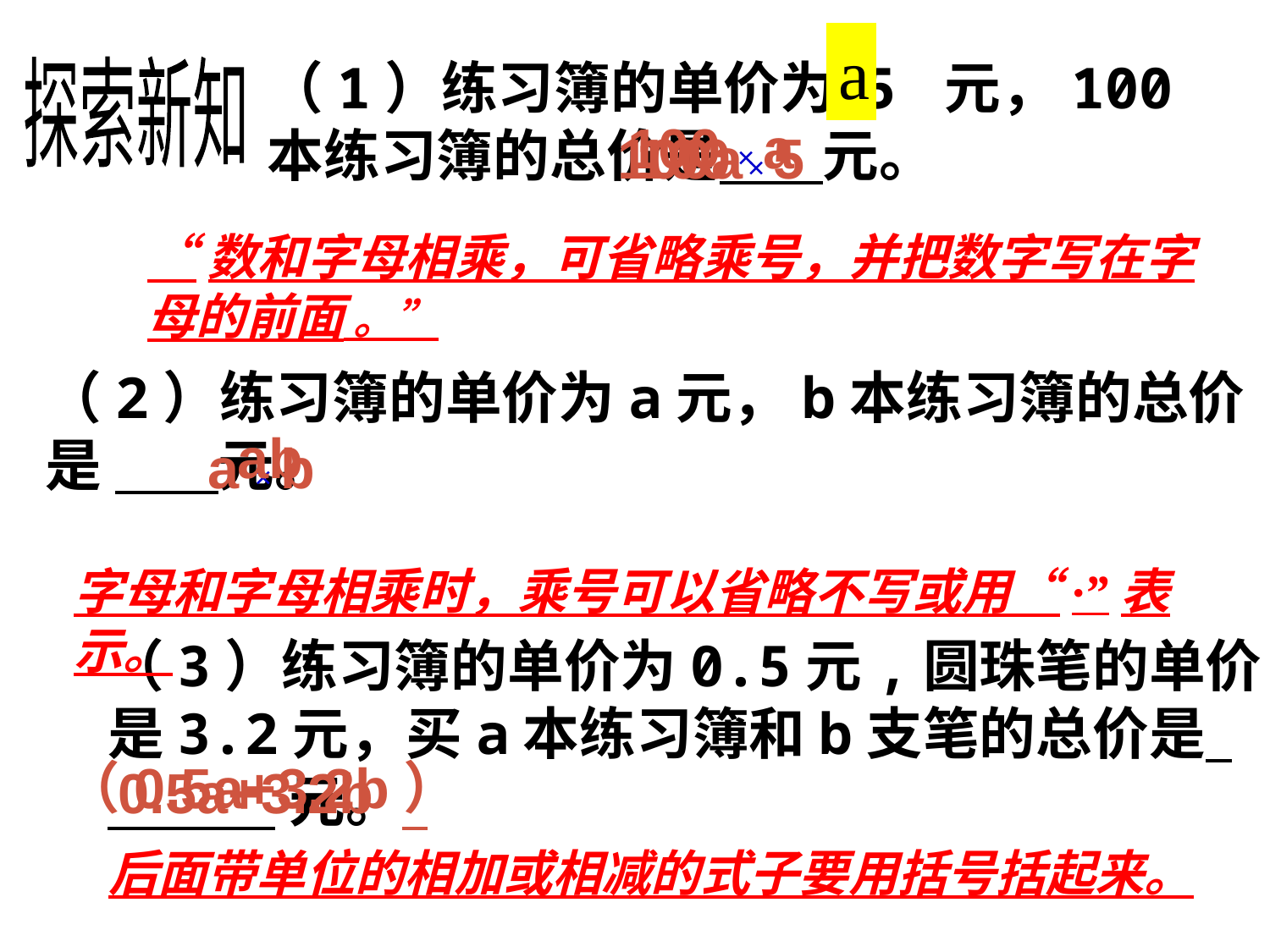

a
（1）练习簿的单价为 5 元，100本练习簿的总价是        元。
探索新知
100 × a
100a
100 × 5
“数和字母相乘，可省略乘号，并把数字写在字母的前面 。”
（2）练习簿的单价为a元，b本练习簿的总价
是         元。
ab
a × b
字母和字母相乘时，乘号可以省略不写或用“·”表示。
（3）练习簿的单价为0.5元,圆珠笔的单价
是3.2元，买a本练习簿和b支笔的总价是
             元。
（0.5a+3.2b）
0.5a+3.2b
后面带单位的相加或相减的式子要用括号括起来。